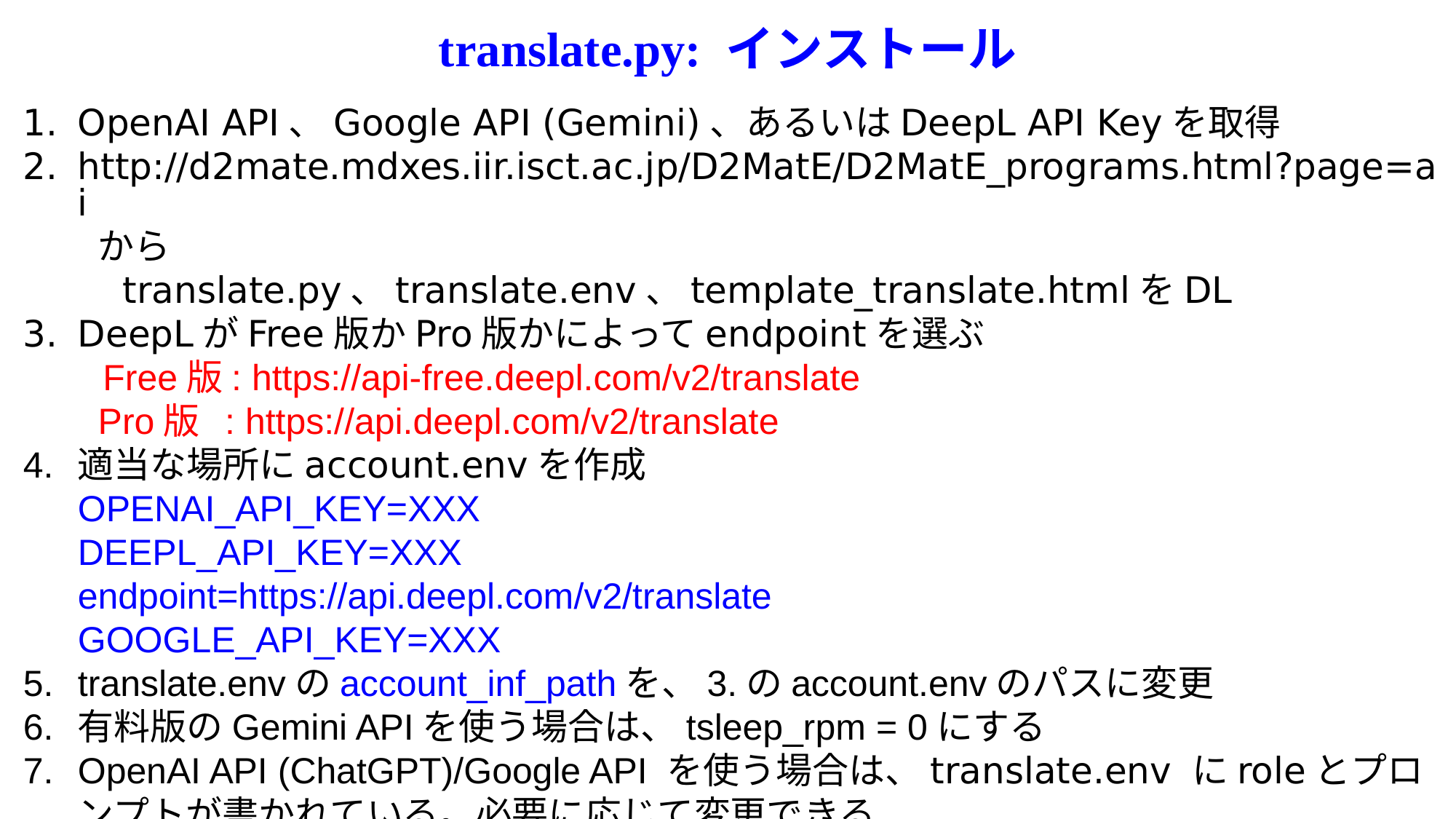

translate.py: インストール
OpenAI API、Google API (Gemini)、あるいはDeepL API Keyを取得
http://d2mate.mdxes.iir.isct.ac.jp/D2MatE/D2MatE_programs.html?page=ai から
　translate.py、translate.env、template_translate.htmlをDL
DeepLがFree版かPro版かによってendpointを選ぶ
  Free版: https://api-free.deepl.com/v2/translate
  Pro版  : https://api.deepl.com/v2/translate
適当な場所にaccount.envを作成
OPENAI_API_KEY=XXX
DEEPL_API_KEY=XXX
endpoint=https://api.deepl.com/v2/translate
GOOGLE_API_KEY=XXX
translate.envのaccount_inf_pathを、3.のaccount.envのパスに変更
有料版のGemini APIを使う場合は、tsleep_rpm = 0にする
OpenAI API (ChatGPT)/Google API を使う場合は、translate.env にroleとプロンプトが書かれている。必要に応じて変更できる